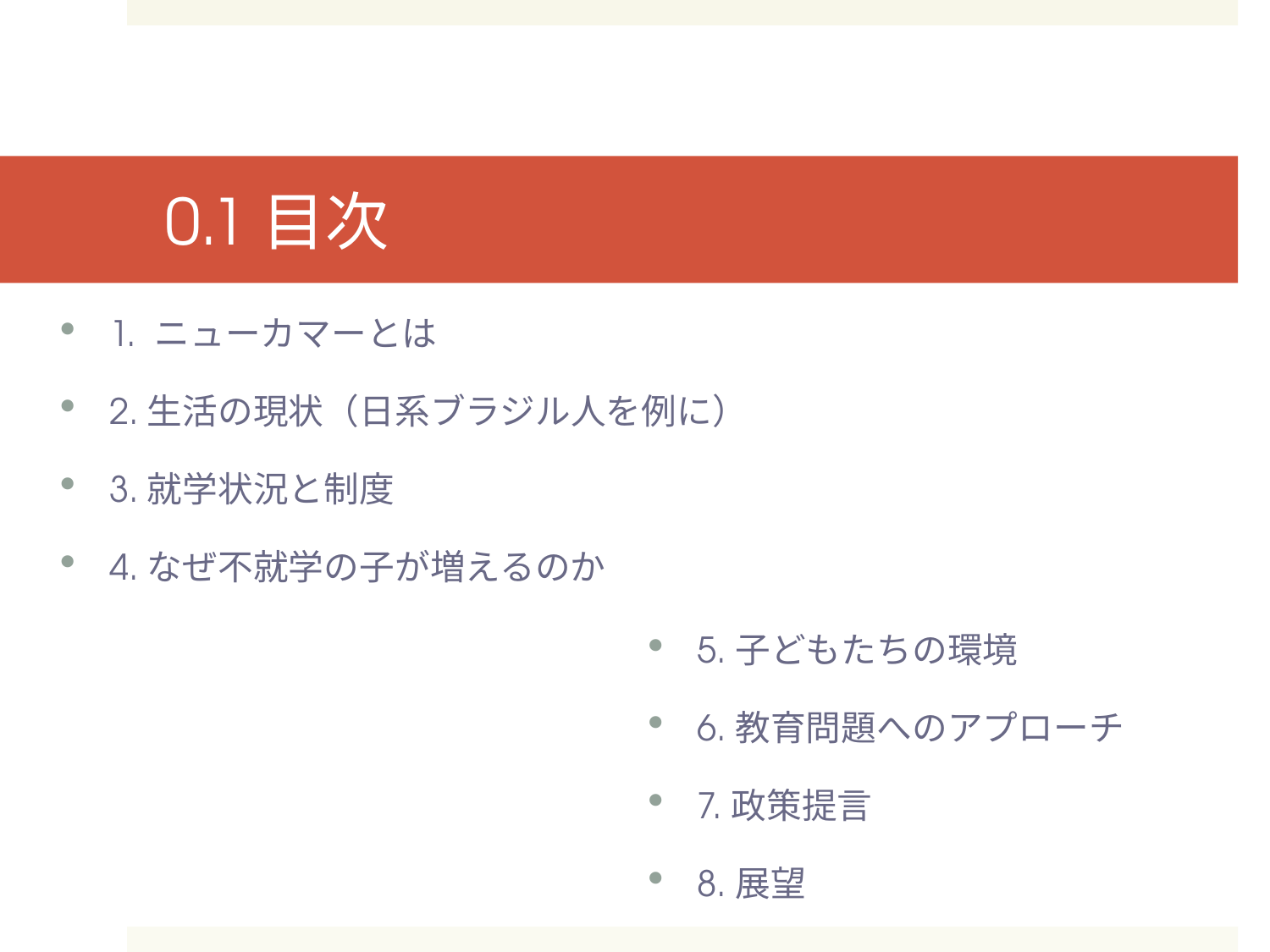

# 0.1目次
1. ニューカマーとは
2.生活の現状（日系ブラジル人を例に）
3.就学状況と制度
4.なぜ不就学の子が増えるのか

5.子どもたちの環境
6.教育問題へのアプローチ
7.政策提言
8.展望